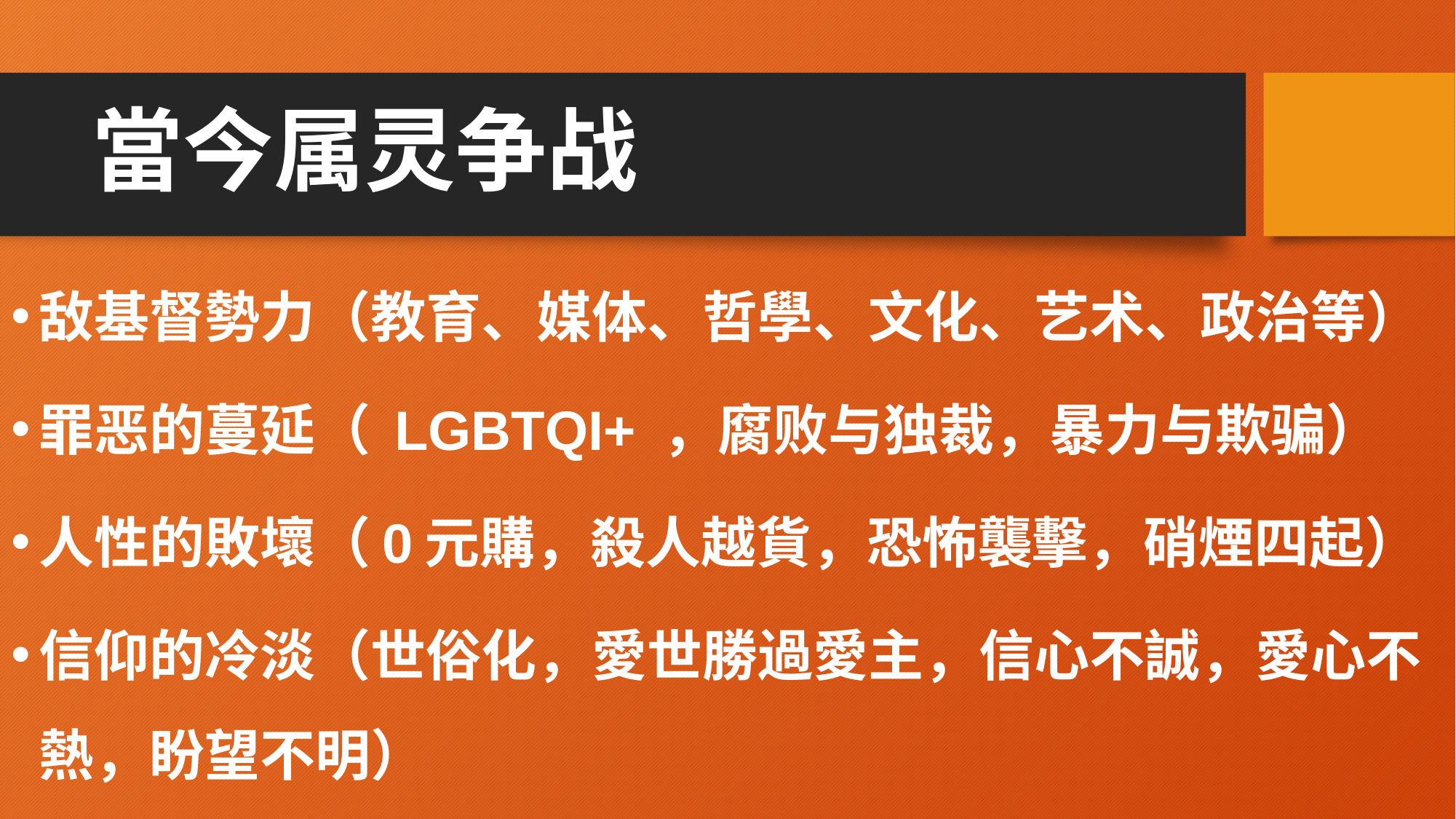

# 當今属灵争战
敌基督勢力（教育、媒体、哲學、文化、艺术、政治等）
罪恶的蔓延（ LGBTQI+ ，腐败与独裁，暴力与欺骗）
人性的敗壞（0元購，殺人越貨，恐怖襲擊，硝煙四起）
信仰的冷淡（世俗化，愛世勝過愛主，信心不誠，愛心不熱，盼望不明）